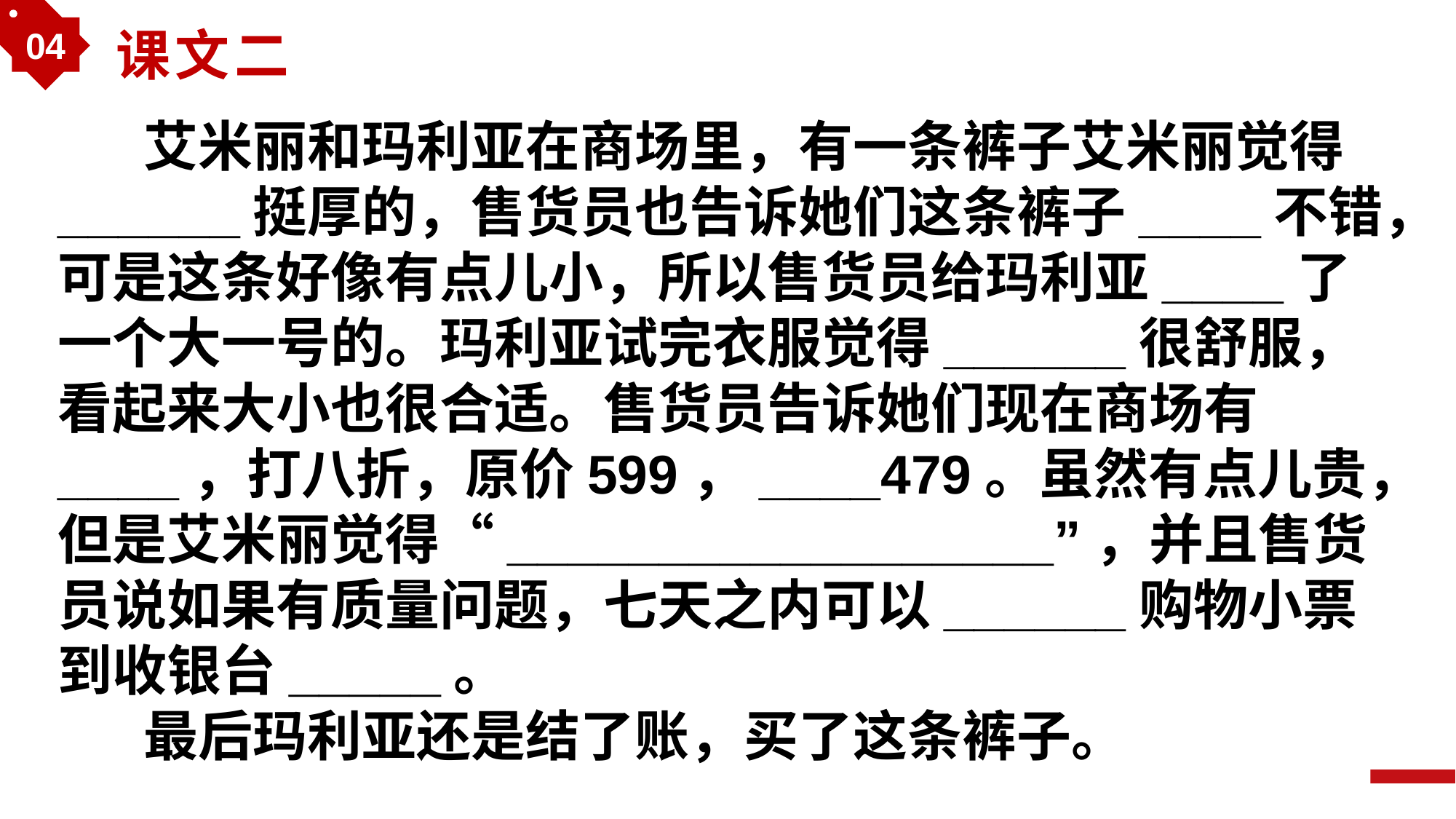

04
课文二
艾米丽和玛利亚在商场里，有一条裤子艾米丽觉得______挺厚的，售货员也告诉她们这条裤子____不错，可是这条好像有点儿小，所以售货员给玛利亚____了一个大一号的。玛利亚试完衣服觉得______很舒服，看起来大小也很合适。售货员告诉她们现在商场有____，打八折，原价599，____479。虽然有点儿贵，但是艾米丽觉得“__________________”，并且售货员说如果有质量问题，七天之内可以______购物小票到收银台_____。
最后玛利亚还是结了账，买了这条裤子。